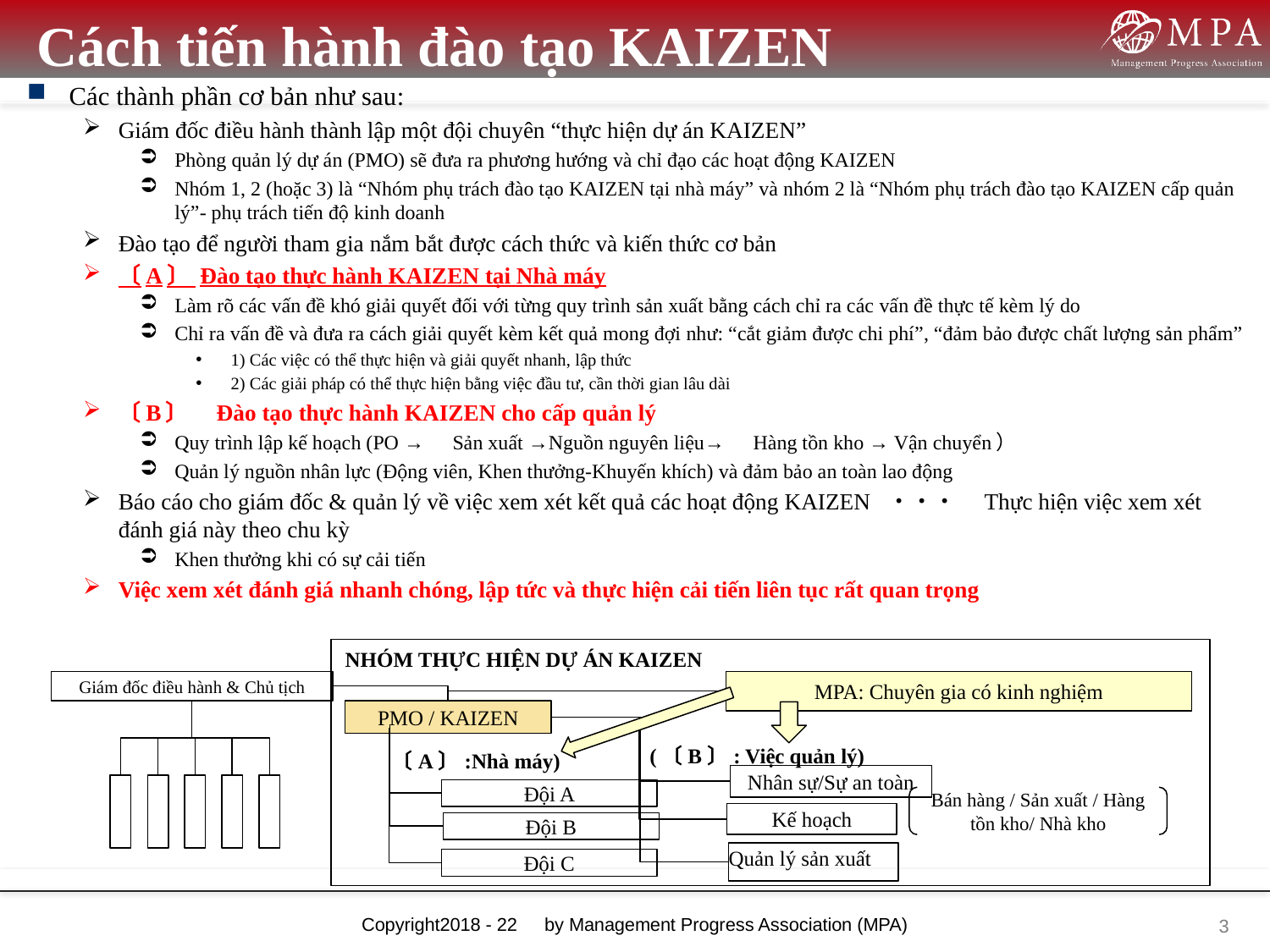

Cách tiến hành đào tạo KAIZEN
Các thành phần cơ bản như sau:
Giám đốc điều hành thành lập một đội chuyên “thực hiện dự án KAIZEN”
Phòng quản lý dự án (PMO) sẽ đưa ra phương hướng và chỉ đạo các hoạt động KAIZEN
Nhóm 1, 2 (hoặc 3) là “Nhóm phụ trách đào tạo KAIZEN tại nhà máy” và nhóm 2 là “Nhóm phụ trách đào tạo KAIZEN cấp quản lý”- phụ trách tiến độ kinh doanh
Đào tạo để người tham gia nắm bắt được cách thức và kiến thức cơ bản
〔A〕 Đào tạo thực hành KAIZEN tại Nhà máy
Làm rõ các vấn đề khó giải quyết đối với từng quy trình sản xuất bằng cách chỉ ra các vấn đề thực tế kèm lý do
Chỉ ra vấn đề và đưa ra cách giải quyết kèm kết quả mong đợi như: “cắt giảm được chi phí”, “đảm bảo được chất lượng sản phẩm”
1) Các việc có thể thực hiện và giải quyết nhanh, lập thức
2) Các giải pháp có thể thực hiện bằng việc đầu tư, cần thời gian lâu dài
〔B〕　Đào tạo thực hành KAIZEN cho cấp quản lý
Quy trình lập kế hoạch (PO →　Sản xuất →Nguồn nguyên liệu→　Hàng tồn kho → Vận chuyển）
Quản lý nguồn nhân lực (Động viên, Khen thưởng-Khuyến khích) và đảm bảo an toàn lao động
Báo cáo cho giám đốc & quản lý về việc xem xét kết quả các hoạt động KAIZEN  ・・・　Thực hiện việc xem xét đánh giá này theo chu kỳ
Khen thưởng khi có sự cải tiến
Việc xem xét đánh giá nhanh chóng, lập tức và thực hiện cải tiến liên tục rất quan trọng

NHÓM THỰC HIỆN DỰ ÁN KAIZEN
MPA: Chuyên gia có kinh nghiệm
Giám đốc điều hành & Chủ tịch

PMO / KAIZEN

(〔B〕: Việc quản lý)
〔A〕:Nhà máy)
Nhân sự/Sự an toàn
Kế hoạch
Quản lý sản xuất
Đội A
Bán hàng / Sản xuất / Hàng tồn kho/ Nhà kho
Đội B
Đội C